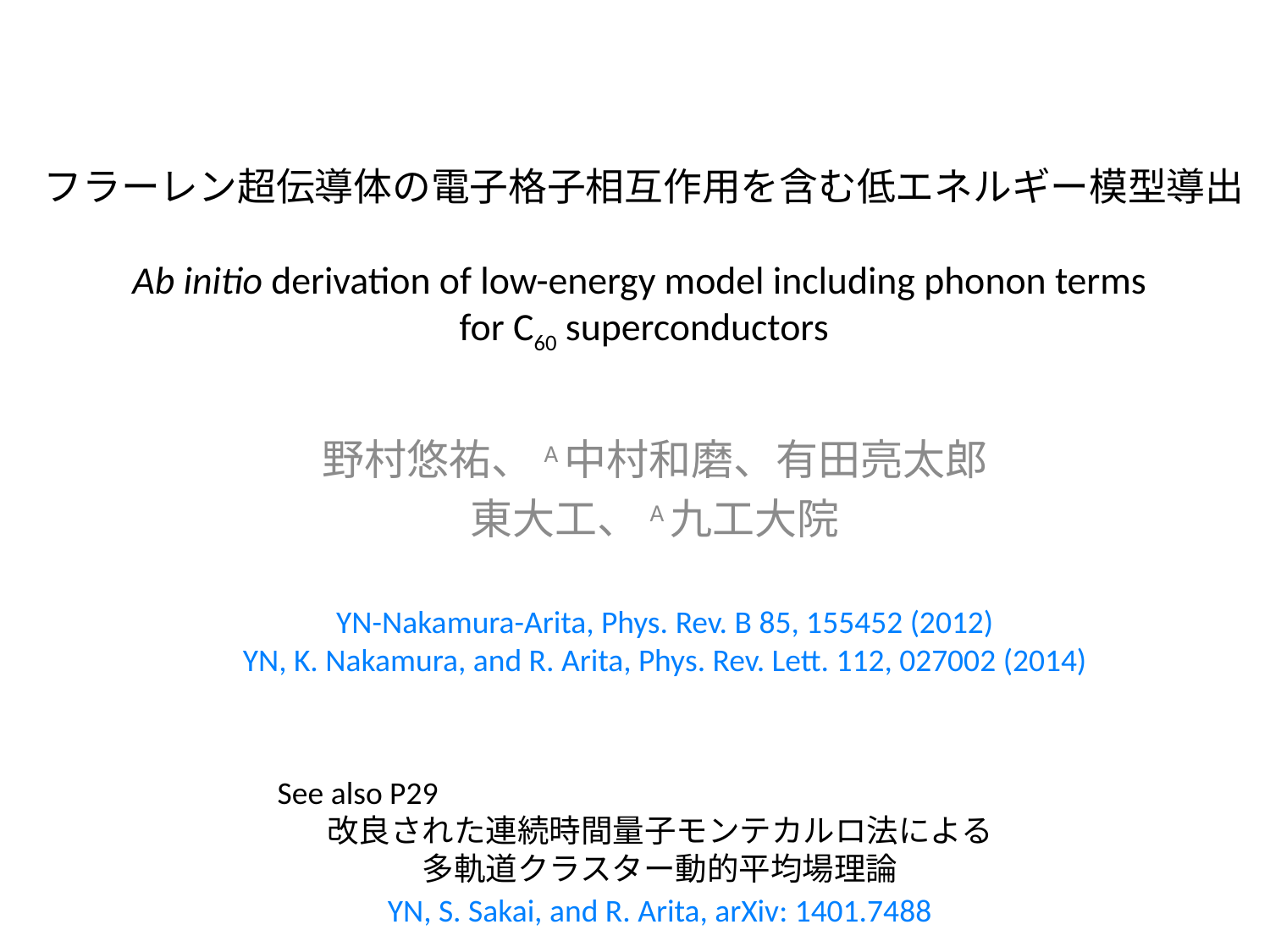

フラーレン超伝導体の電子格子相互作用を含む低エネルギー模型導出

Ab initio derivation of low-energy model including phonon terms
for C60 superconductors

#
野村悠祐、A中村和磨、有田亮太郎
東大工、A九工大院
YN-Nakamura-Arita, Phys. Rev. B 85, 155452 (2012)
YN, K. Nakamura, and R. Arita, Phys. Rev. Lett. 112, 027002 (2014)

See also P29
改良された連続時間量子モンテカルロ法による
多軌道クラスター動的平均場理論

YN, S. Sakai, and R. Arita, arXiv: 1401.7488